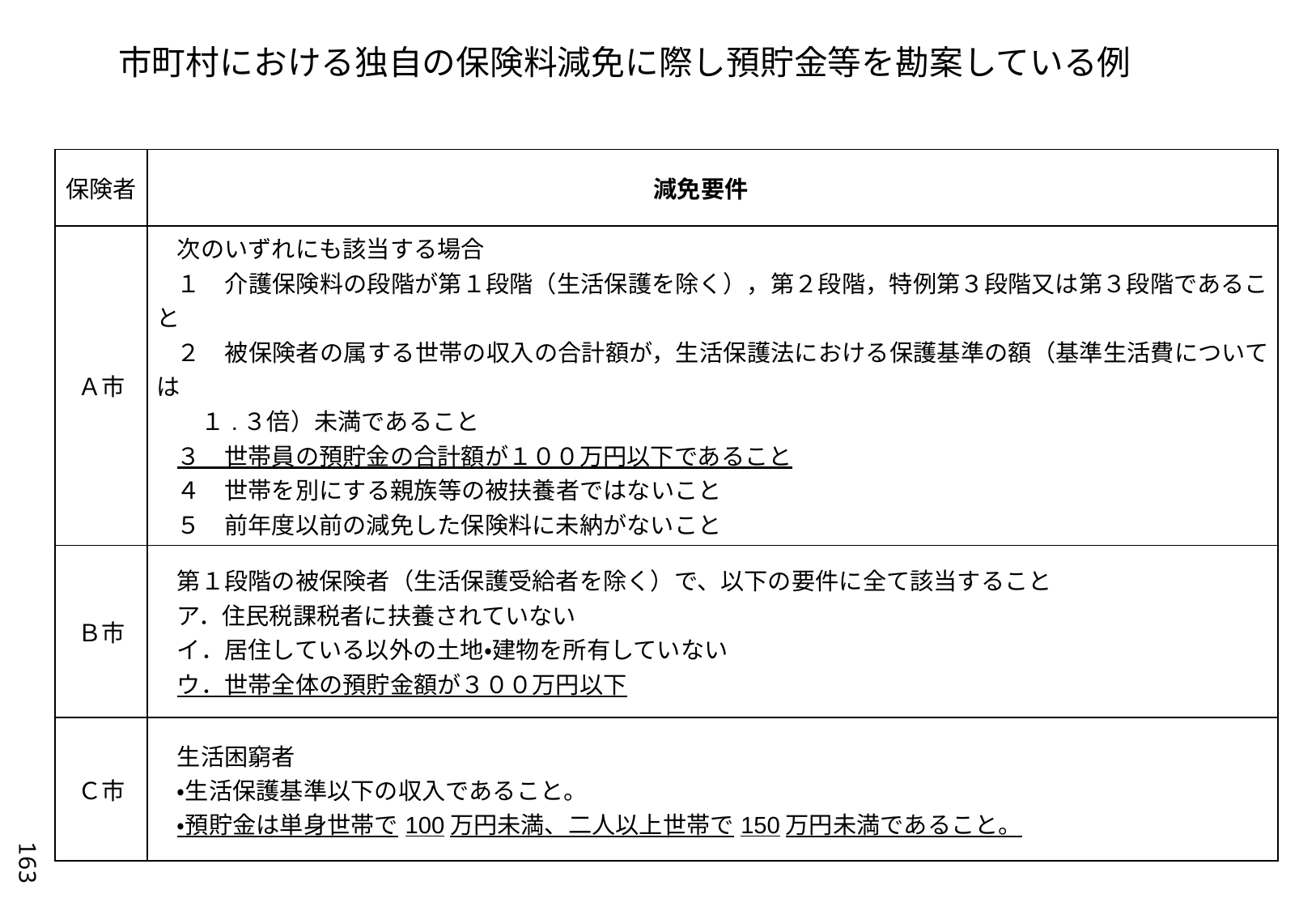

市町村における独自の保険料減免に際し預貯金等を勘案している例
| 保険者 | 減免要件 |
| --- | --- |
| Ａ市 | 次のいずれにも該当する場合 １　介護保険料の段階が第１段階（生活保護を除く），第２段階，特例第３段階又は第３段階であること ２　被保険者の属する世帯の収入の合計額が，生活保護法における保護基準の額（基準生活費については 　１.３倍）未満であること ３　世帯員の預貯金の合計額が１００万円以下であること ４　世帯を別にする親族等の被扶養者ではないこと　　　 ５　前年度以前の減免した保険料に未納がないこと |
| Ｂ市 | 第１段階の被保険者（生活保護受給者を除く）で、以下の要件に全て該当すること ア．住民税課税者に扶養されていない イ．居住している以外の土地・建物を所有していない ウ．世帯全体の預貯金額が３００万円以下 |
| Ｃ市 | 生活困窮者 ・生活保護基準以下の収入であること。 ・預貯金は単身世帯で100万円未満、二人以上世帯で150万円未満であること。 |
163